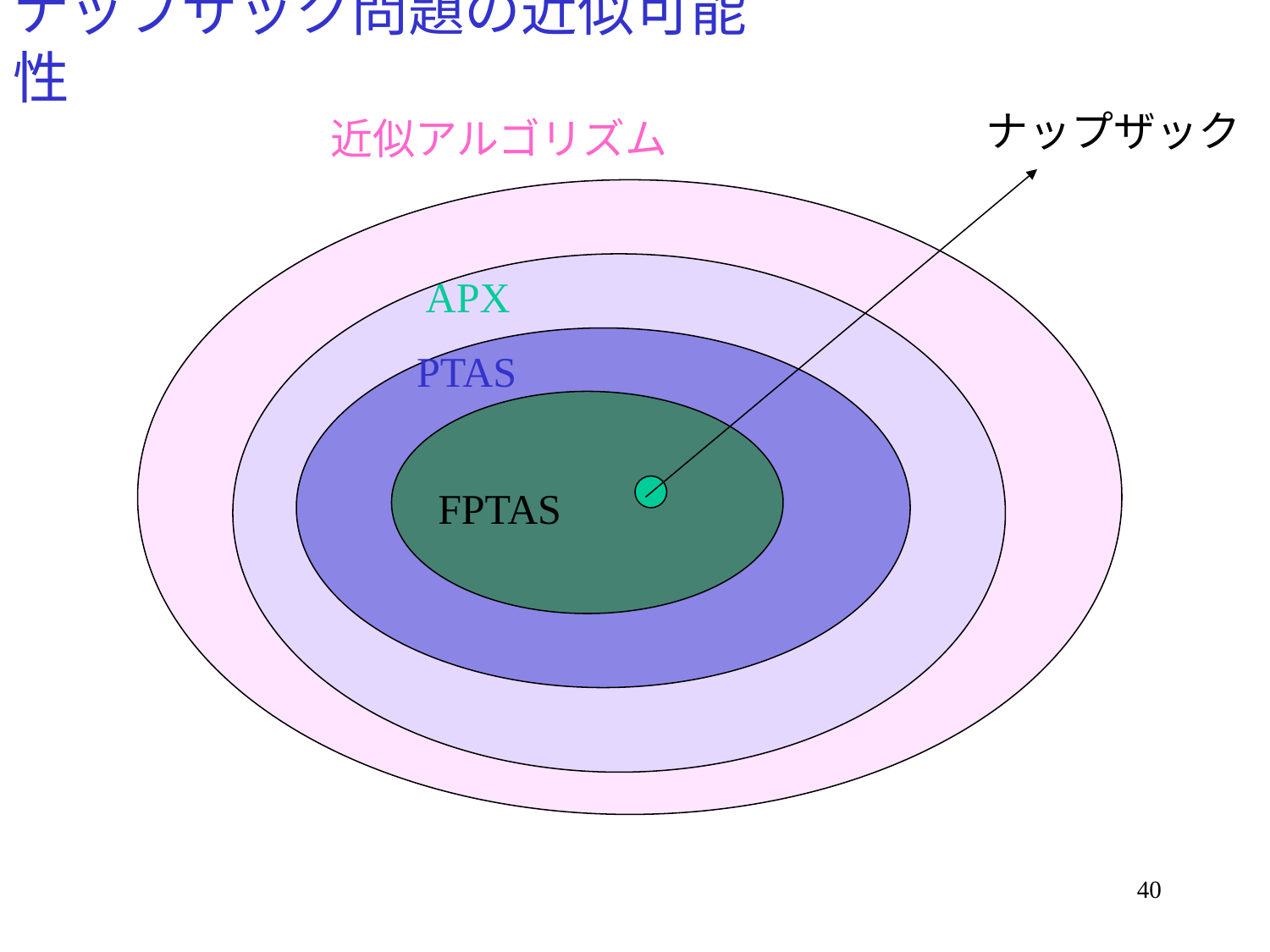

# ナップザック問題の近似可能性
ナップザック
近似アルゴリズム

APX

PTAS

FPTAS

40